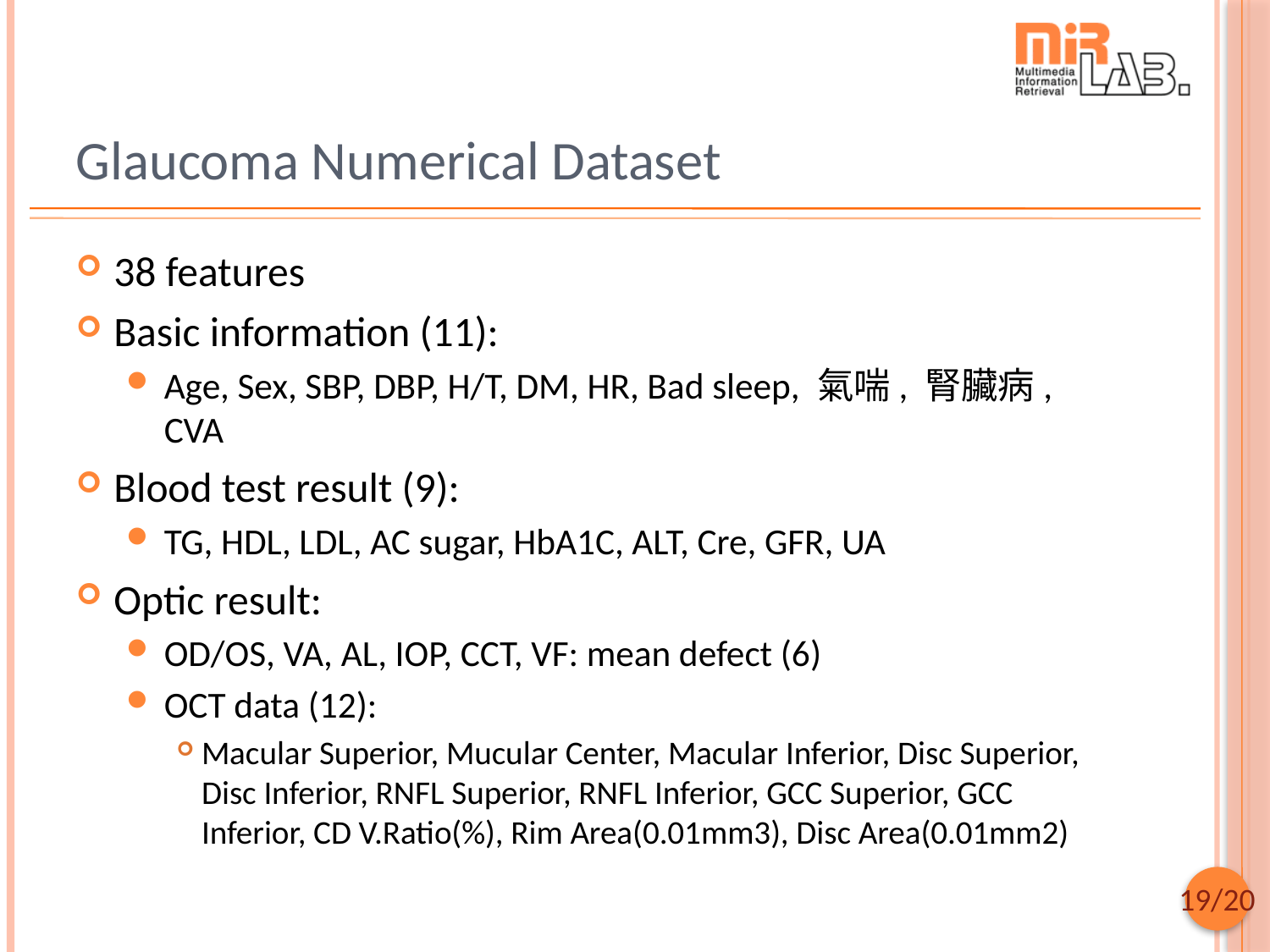

# Glaucoma Numerical Dataset
38 features
Basic information (11):
Age, Sex, SBP, DBP, H/T, DM, HR, Bad sleep, 氣喘, 腎臟病, CVA
Blood test result (9):
TG, HDL, LDL, AC sugar, HbA1C, ALT, Cre, GFR, UA
Optic result:
OD/OS, VA, AL, IOP, CCT, VF: mean defect (6)
OCT data (12):
Macular Superior, Mucular Center, Macular Inferior, Disc Superior, Disc Inferior, RNFL Superior, RNFL Inferior, GCC Superior, GCC Inferior, CD V.Ratio(%), Rim Area(0.01mm3), Disc Area(0.01mm2)